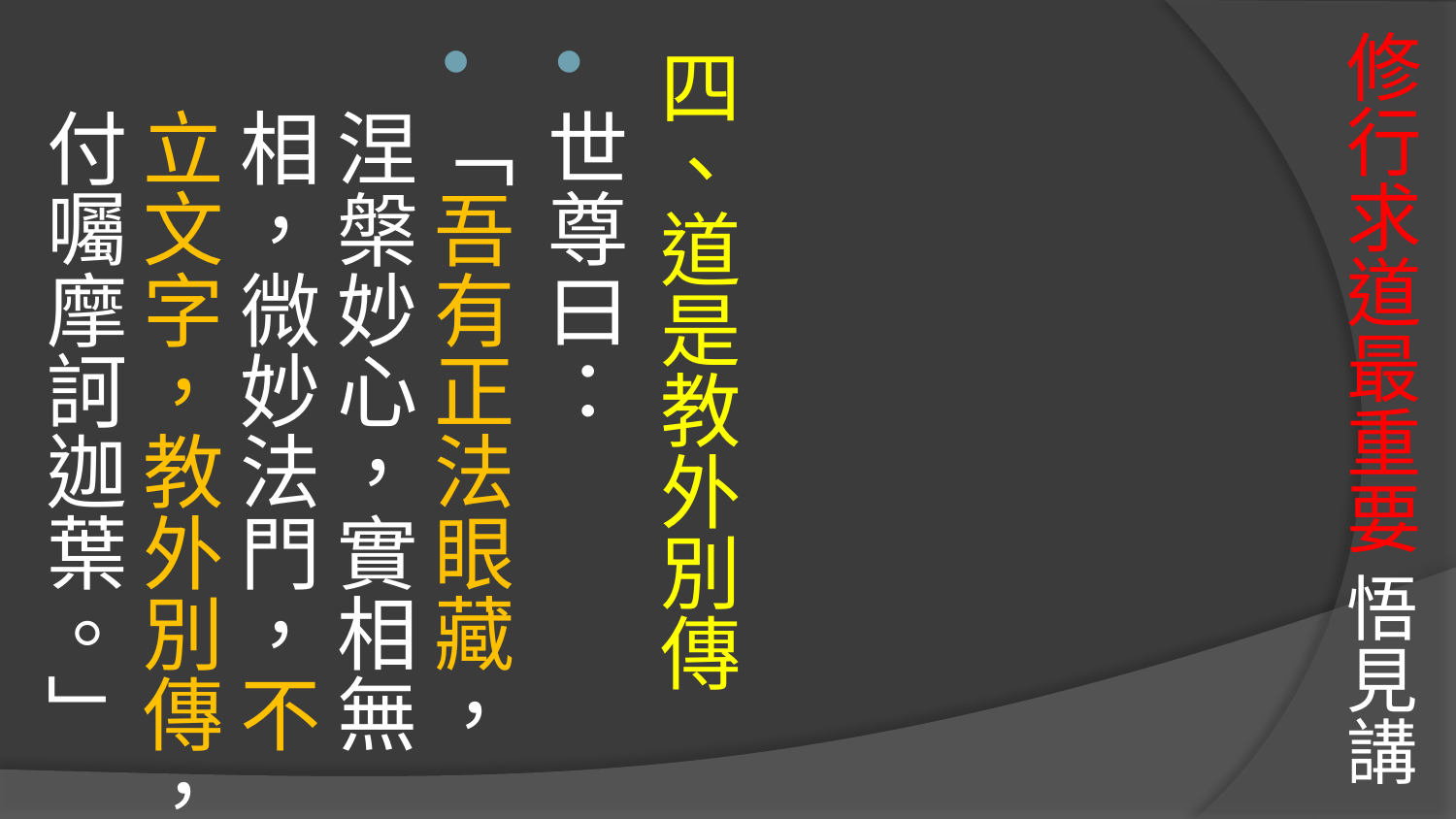

# 修行求道最重要 悟見講
四、道是教外別傳
世尊曰：
「吾有正法眼藏，涅槃妙心，實相無相，微妙法門，不立文字，教外別傳，付囑摩訶迦葉。」